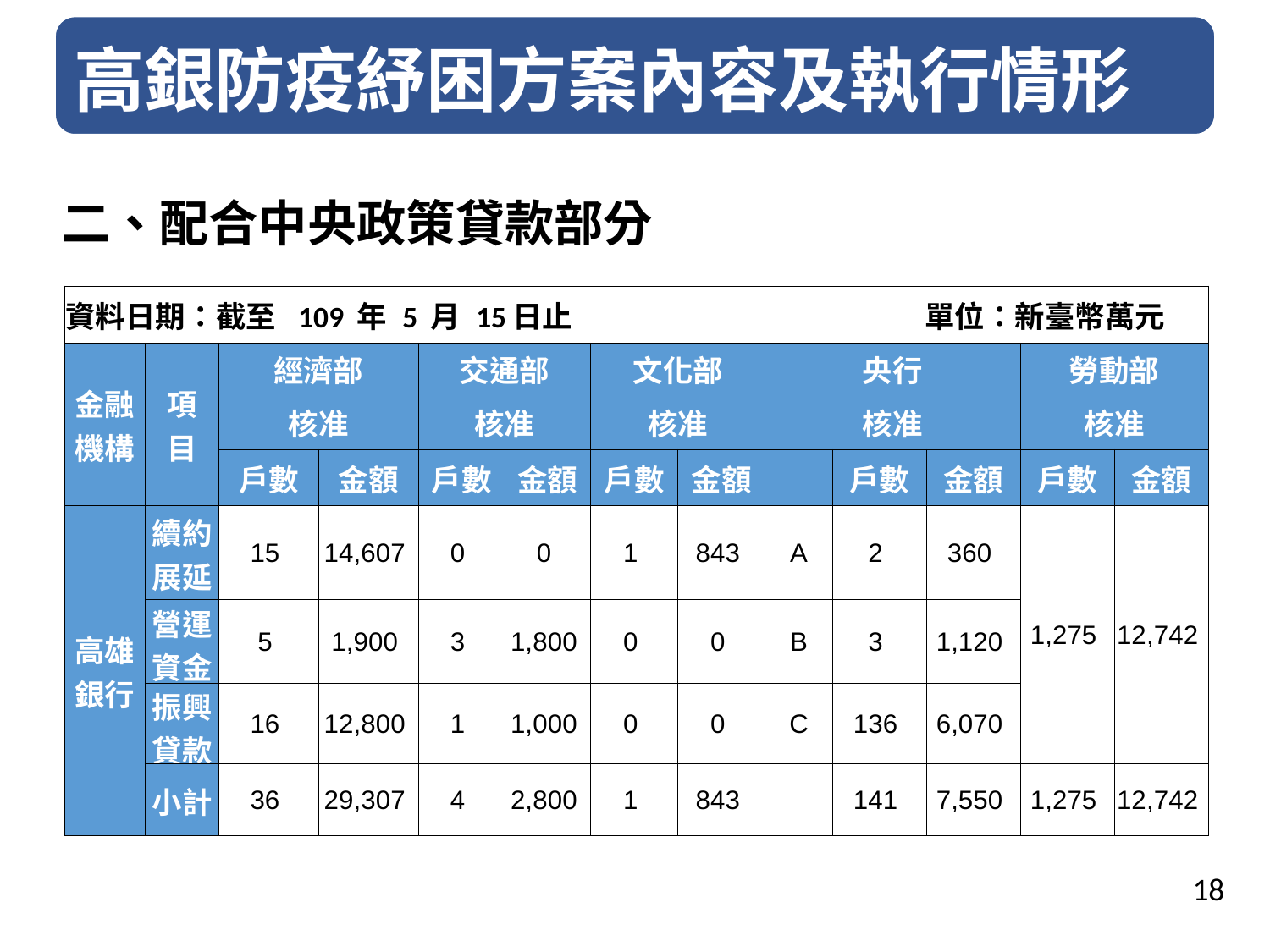

高銀防疫紓困方案內容及執行情形
二、配合中央政策貸款部分
| 資料日期：截至 109 年 5 月 15日止 單位：新臺幣萬元 |  |  |  |  |  |  |  |  |  |  |  |  |
| --- | --- | --- | --- | --- | --- | --- | --- | --- | --- | --- | --- | --- |
| 金融 機構 | 項 目 | 經濟部 |  | 交通部 |  | 文化部 |  | 央行 |  |  | 勞動部 |  |
|  |  | 核准 |  | 核准 |  | 核准 |  | 核准 |  |  | 核准 |  |
|  |  | 戶數 | 金額 | 戶數 | 金額 | 戶數 | 金額 |  | 戶數 | 金額 | 戶數 | 金額 |
| 高雄 銀行 | 續約 展延 | 15 | 14,607 | 0 | 0 | 1 | 843 | A | 2 | 360 | 1,275 | 12,742 |
|  | 營運 資金 | 5 | 1,900 | 3 | 1,800 | 0 | 0 | B | 3 | 1,120 |  |  |
|  | 振興 貸款 | 16 | 12,800 | 1 | 1,000 | 0 | 0 | C | 136 | 6,070 |  |  |
|  | 小計 | 36 | 29,307 | 4 | 2,800 | 1 | 843 |  | 141 | 7,550 | 1,275 | 12,742 |
18